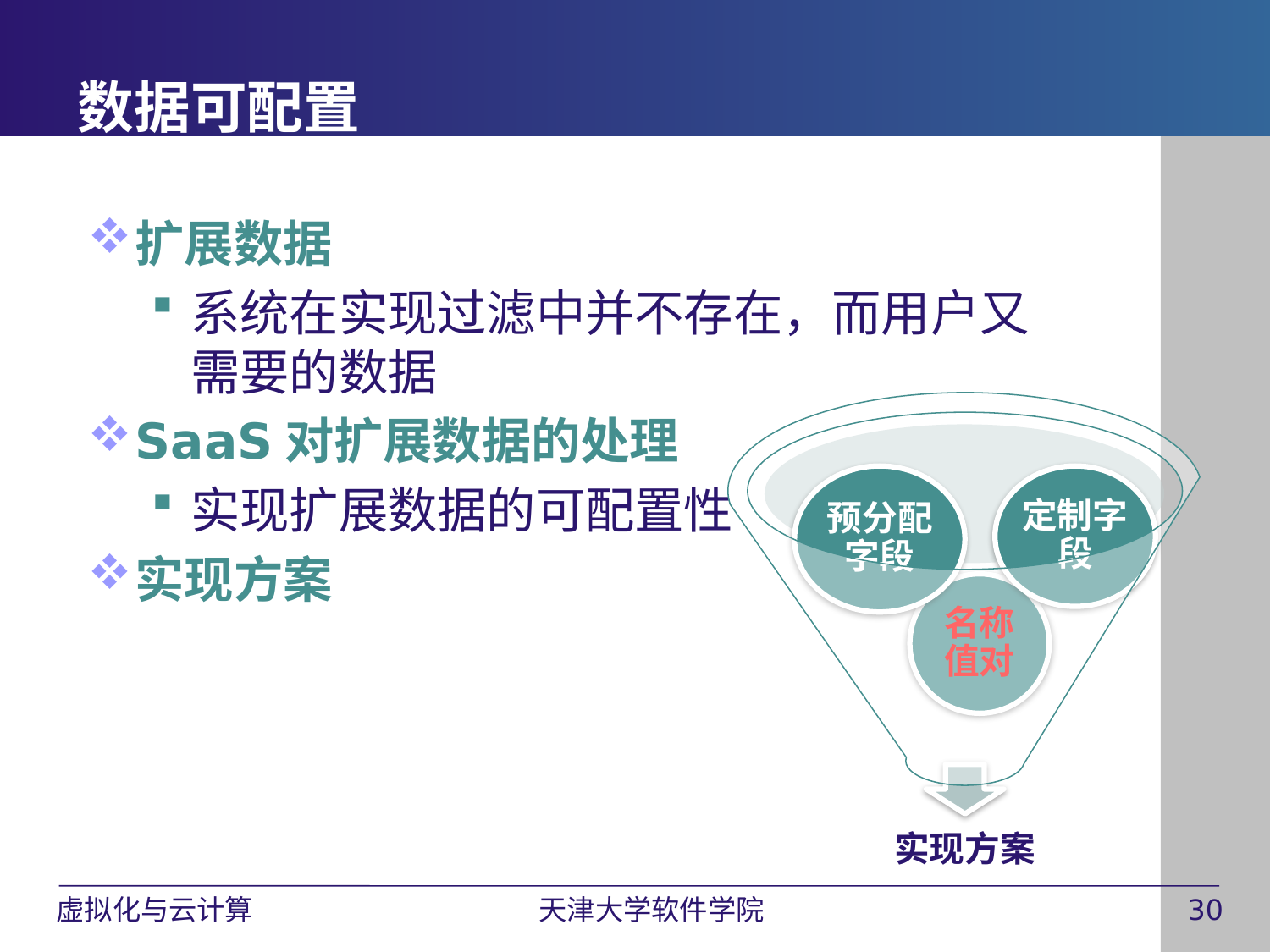

# 数据可配置
扩展数据
系统在实现过滤中并不存在，而用户又需要的数据
SaaS对扩展数据的处理
实现扩展数据的可配置性
实现方案
实现方案
名称值对
预分配字段
定制字段